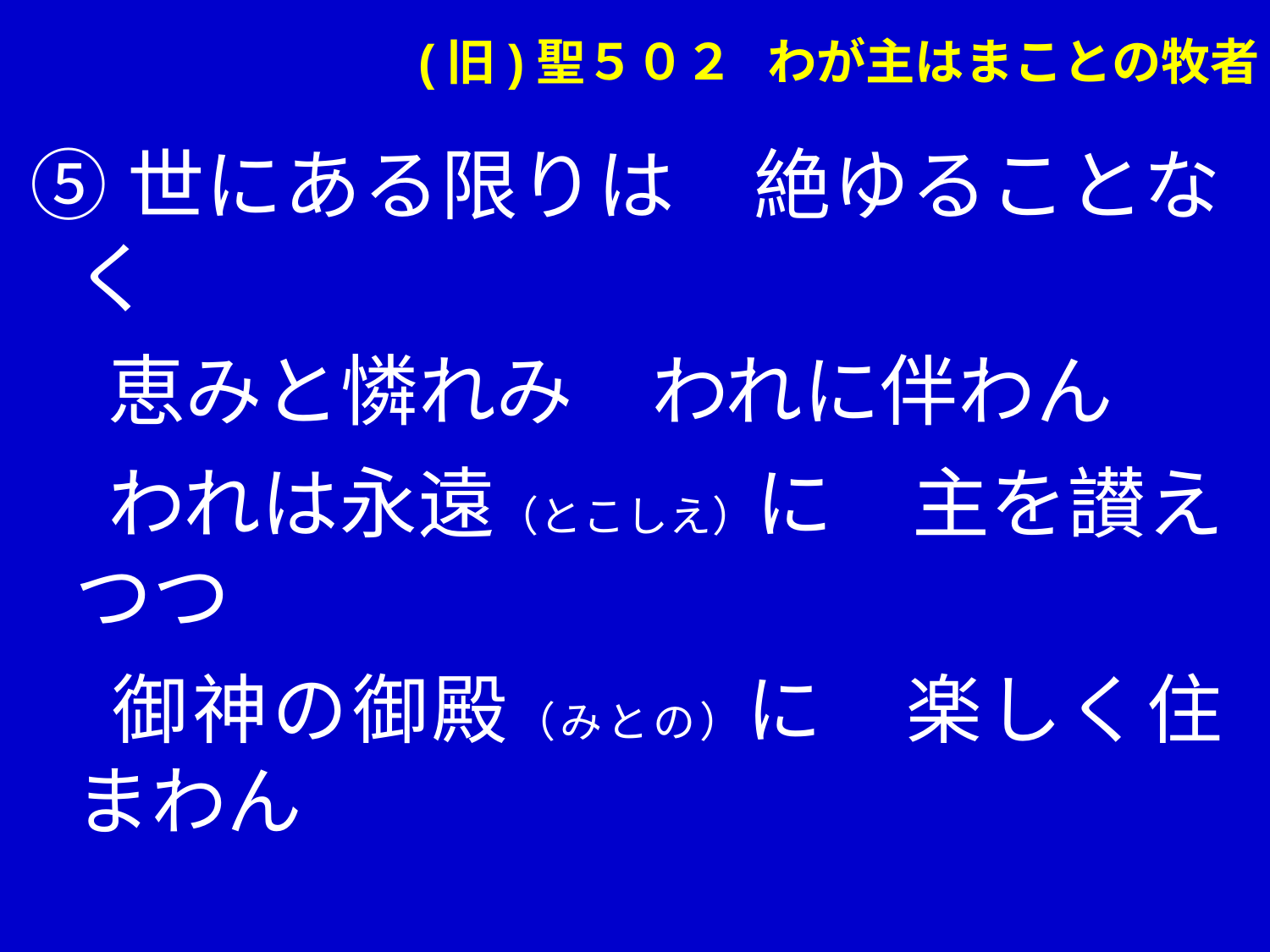

(旧)聖５０２   わが主はまことの牧者
⑤世にある限りは　絶ゆることなく
　恵みと憐れみ　われに伴わん
　われは永遠（とこしえ）に　主を讃えつつ
　御神の御殿（みとの）に　楽しく住まわん